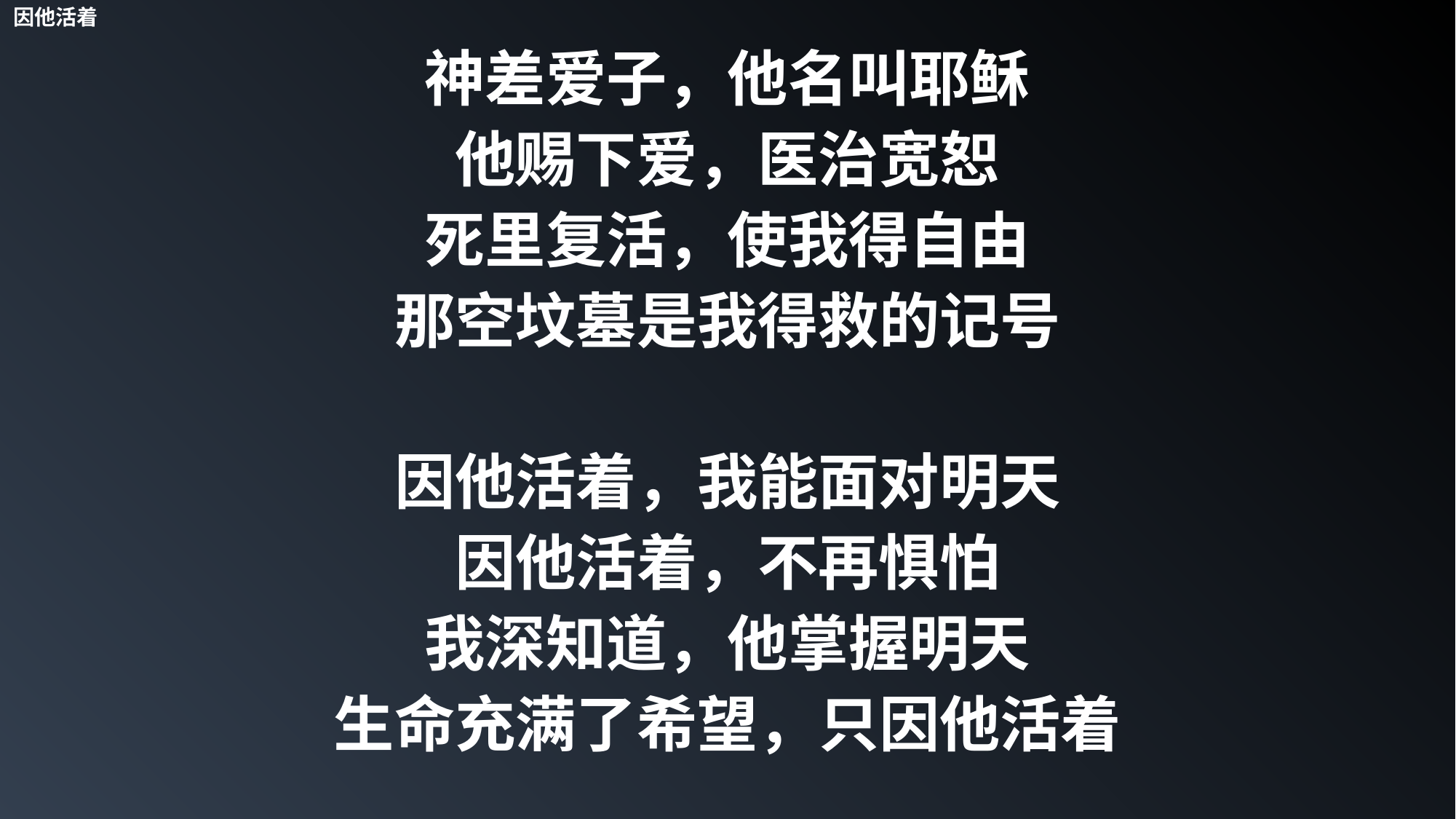

因他活着
神差爱子，他名叫耶稣
他赐下爱，医治宽恕
死里复活，使我得自由
那空坟墓是我得救的记号

因他活着，我能面对明天
因他活着，不再惧怕
我深知道，他掌握明天
生命充满了希望，只因他活着